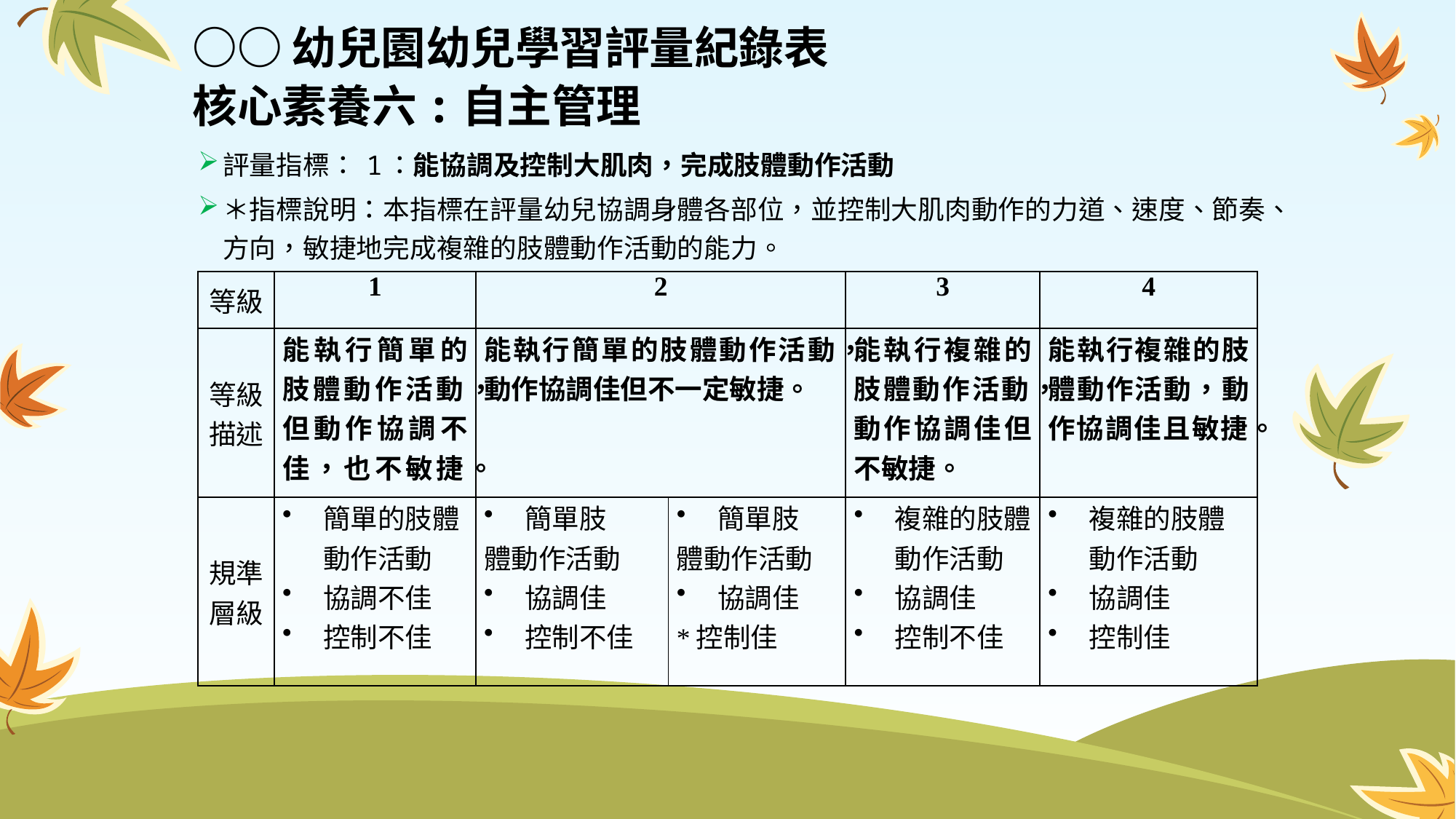

# ○○幼兒園幼兒學習評量紀錄表 核心素養六:自主管理
評量指標： 1：能協調及控制大肌肉，完成肢體動作活動
＊指標說明：本指標在評量幼兒協調身體各部位，並控制大肌肉動作的力道、速度、節奏、方向，敏捷地完成複雜的肢體動作活動的能力。

| 等級 | 1 | 2 |  | 3 | 4 |
| --- | --- | --- | --- | --- | --- |
| 等級描述 | 能執行簡單的肢體動作活動，但動作協調不佳，也不敏捷。 | 能執行簡單的肢體動作活動，動作協調佳但不一定敏捷。 |  | 能執行複雜的肢體動作活動，動作協調佳但不敏捷。 | 能執行複雜的肢體動作活動，動作協調佳且敏捷。 |
| 規準層級 | 簡單的肢體動作活動 協調不佳 控制不佳 | 簡單肢 體動作活動 協調佳 控制不佳 | 簡單肢 體動作活動 協調佳 \*控制佳 | 複雜的肢體動作活動 協調佳 控制不佳 | 複雜的肢體動作活動 協調佳 控制佳 |